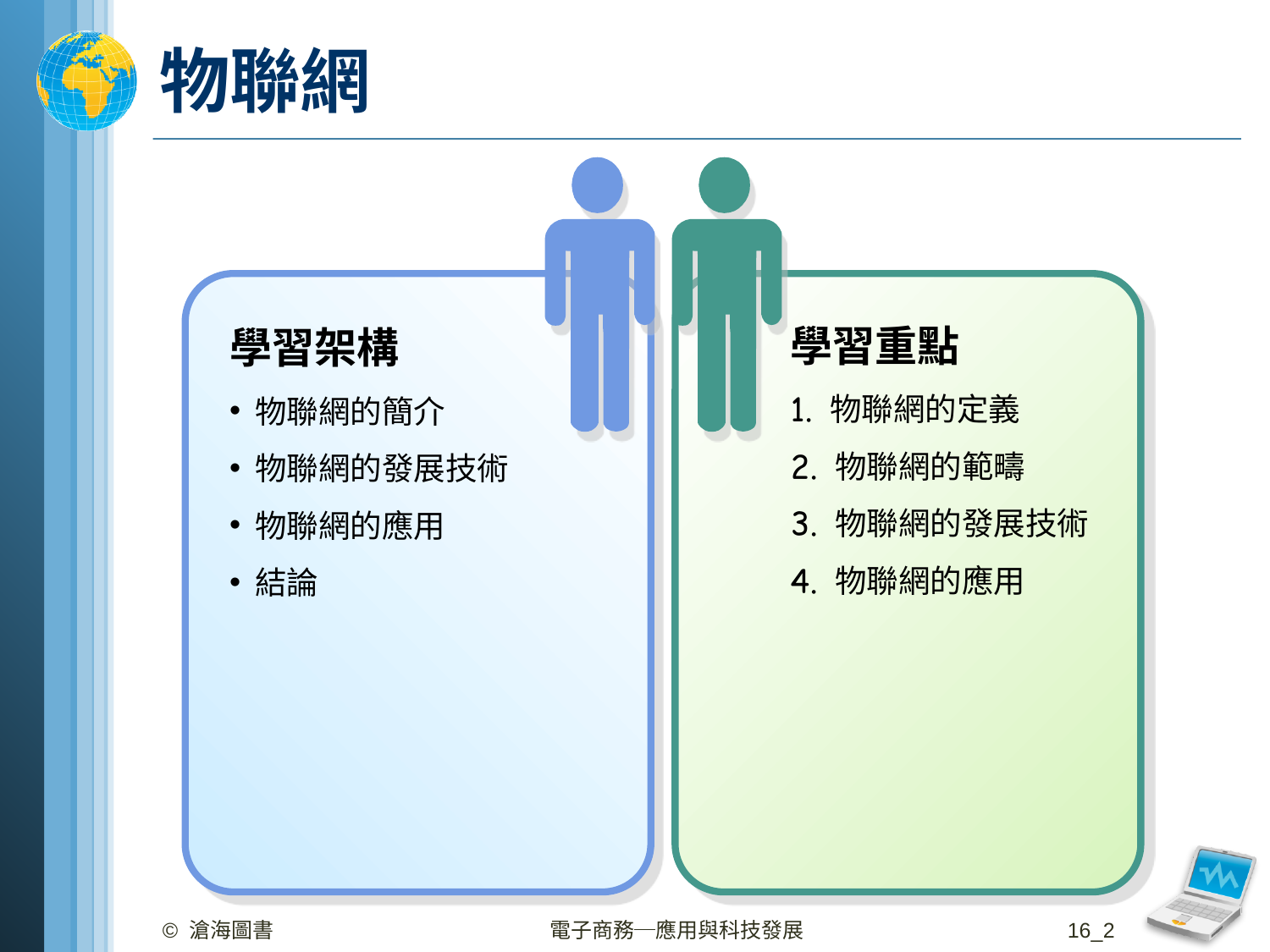

# 物聯網

學習重點
1. 物聯網的定義
2. 物聯網的範疇
3. 物聯網的發展技術
4. 物聯網的應用
學習架構
物聯網的簡介
物聯網的發展技術
物聯網的應用
結論

© 滄海圖書
電子商務─應用與科技發展
16_2